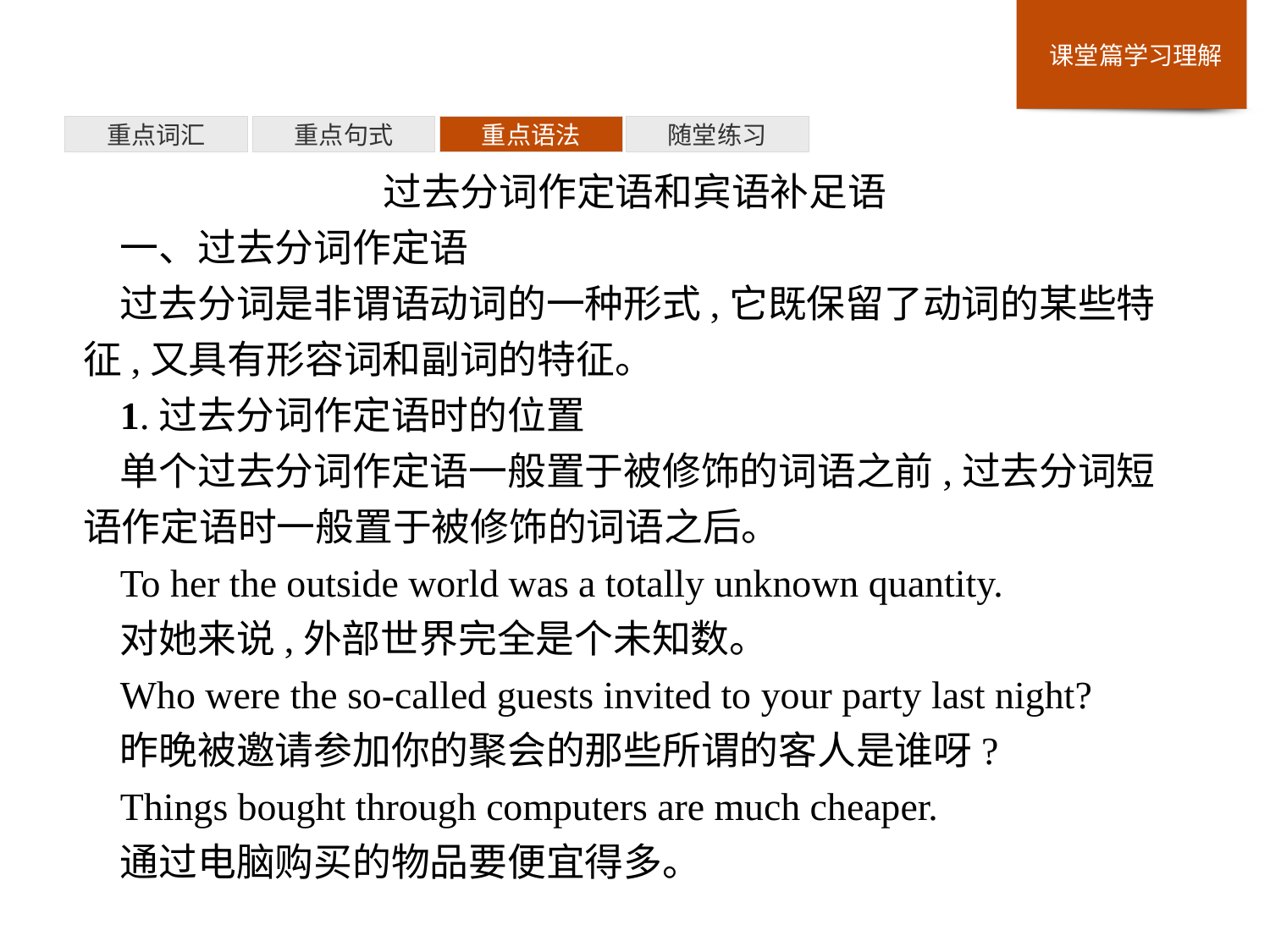

重点词汇
重点句式
重点语法
随堂练习
过去分词作定语和宾语补足语
一、过去分词作定语
过去分词是非谓语动词的一种形式,它既保留了动词的某些特征,又具有形容词和副词的特征。
1.过去分词作定语时的位置
单个过去分词作定语一般置于被修饰的词语之前,过去分词短语作定语时一般置于被修饰的词语之后。
To her the outside world was a totally unknown quantity.
对她来说,外部世界完全是个未知数。
Who were the so-called guests invited to your party last night?
昨晚被邀请参加你的聚会的那些所谓的客人是谁呀?
Things bought through computers are much cheaper.
通过电脑购买的物品要便宜得多。